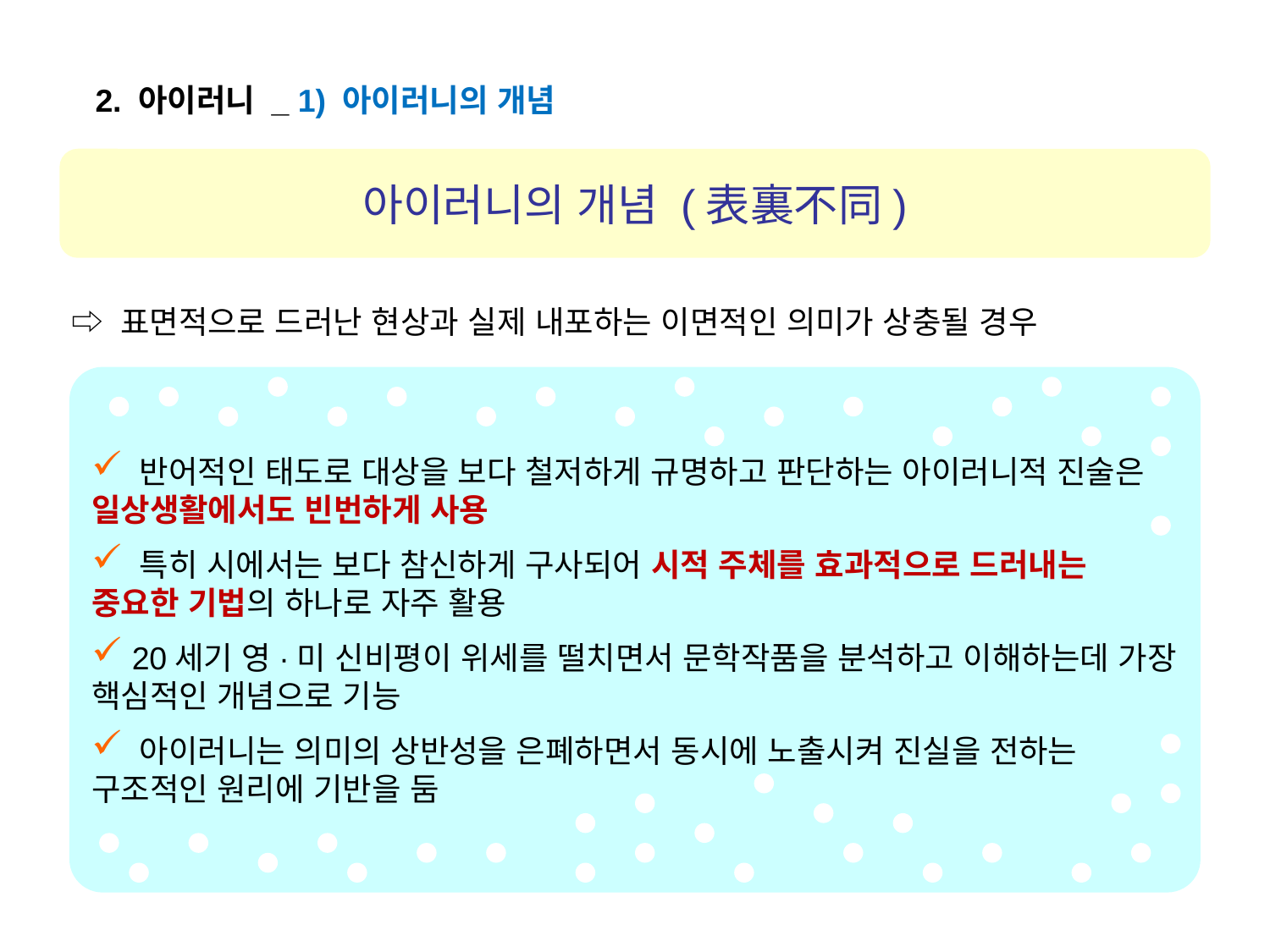

2. 아이러니 _ 1) 아이러니의 개념
아이러니의 개념 (表裏不同)
⇨ 표면적으로 드러난 현상과 실제 내포하는 이면적인 의미가 상충될 경우
 반어적인 태도로 대상을 보다 철저하게 규명하고 판단하는 아이러니적 진술은 일상생활에서도 빈번하게 사용

 특히 시에서는 보다 참신하게 구사되어 시적 주체를 효과적으로 드러내는 중요한 기법의 하나로 자주 활용

 20세기 영·미 신비평이 위세를 떨치면서 문학작품을 분석하고 이해하는데 가장 핵심적인 개념으로 기능

 아이러니는 의미의 상반성을 은폐하면서 동시에 노출시켜 진실을 전하는 구조적인 원리에 기반을 둠